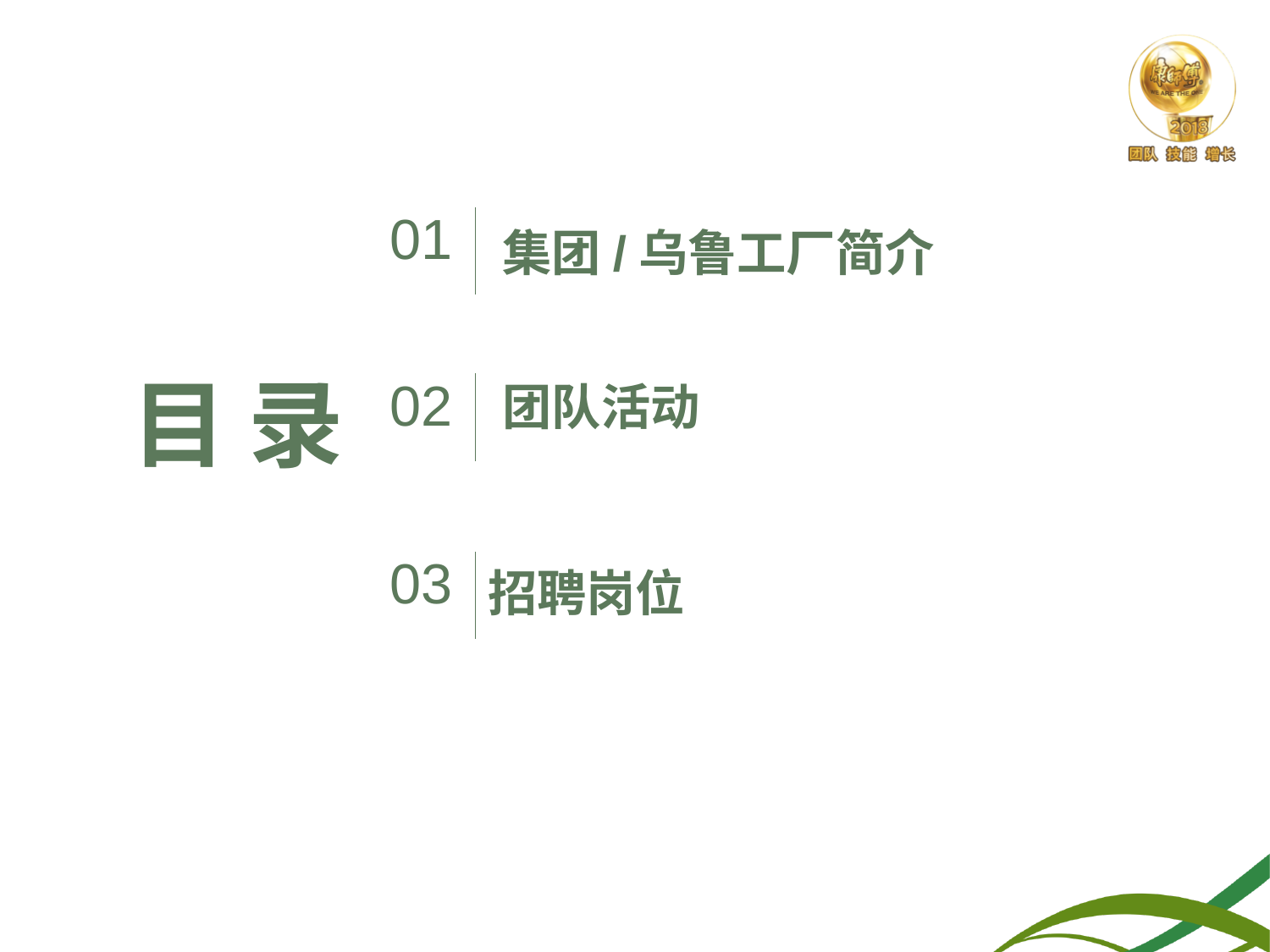

01
集团/乌鲁工厂简介
目 录
02
团队活动
03
招聘岗位